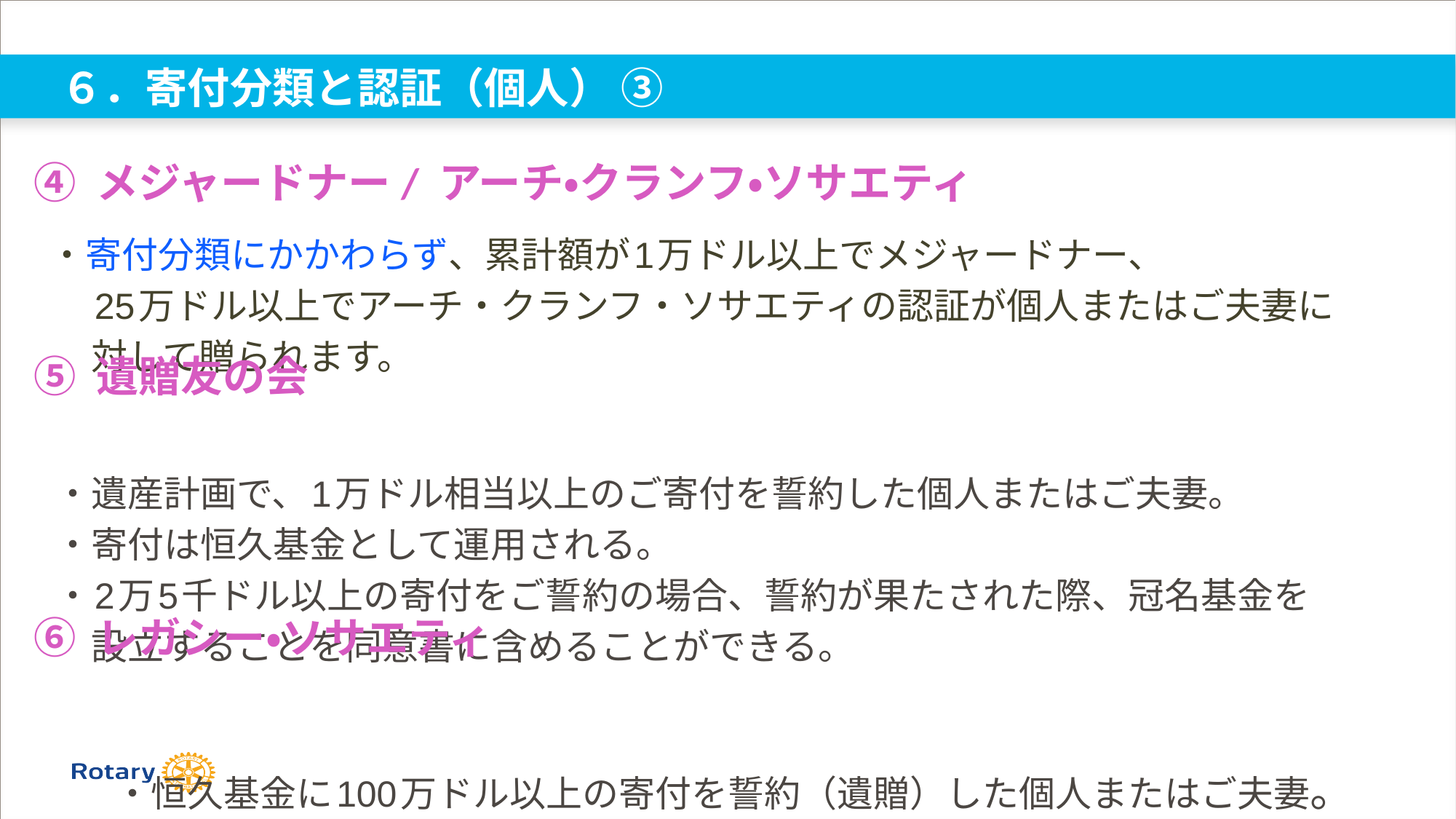

# ６．寄付分類と認証（個人） ③

　　・寄付分類にかかわらず、累計額が1万ドル以上でメジャードナー、
　　　25万ドル以上でアーチ・クランフ・ソサエティの認証が個人またはご夫妻に
　　　対して贈られます。

　　・遺産計画で、1万ドル相当以上のご寄付を誓約した個人またはご夫妻。
　　・寄付は恒久基金として運用される。
　　・2万5千ドル以上の寄付をご誓約の場合、誓約が果たされた際、冠名基金を
　　　設立することを同意書に含めることができる。

　　　・恒久基金に100万ドル以上の寄付を誓約（遺贈）した個人またはご夫妻。

④ メジャードナー/ アーチ・クランフ・ソサエティ
⑤ 遺贈友の会
⑥ レガシー・ソサエティ